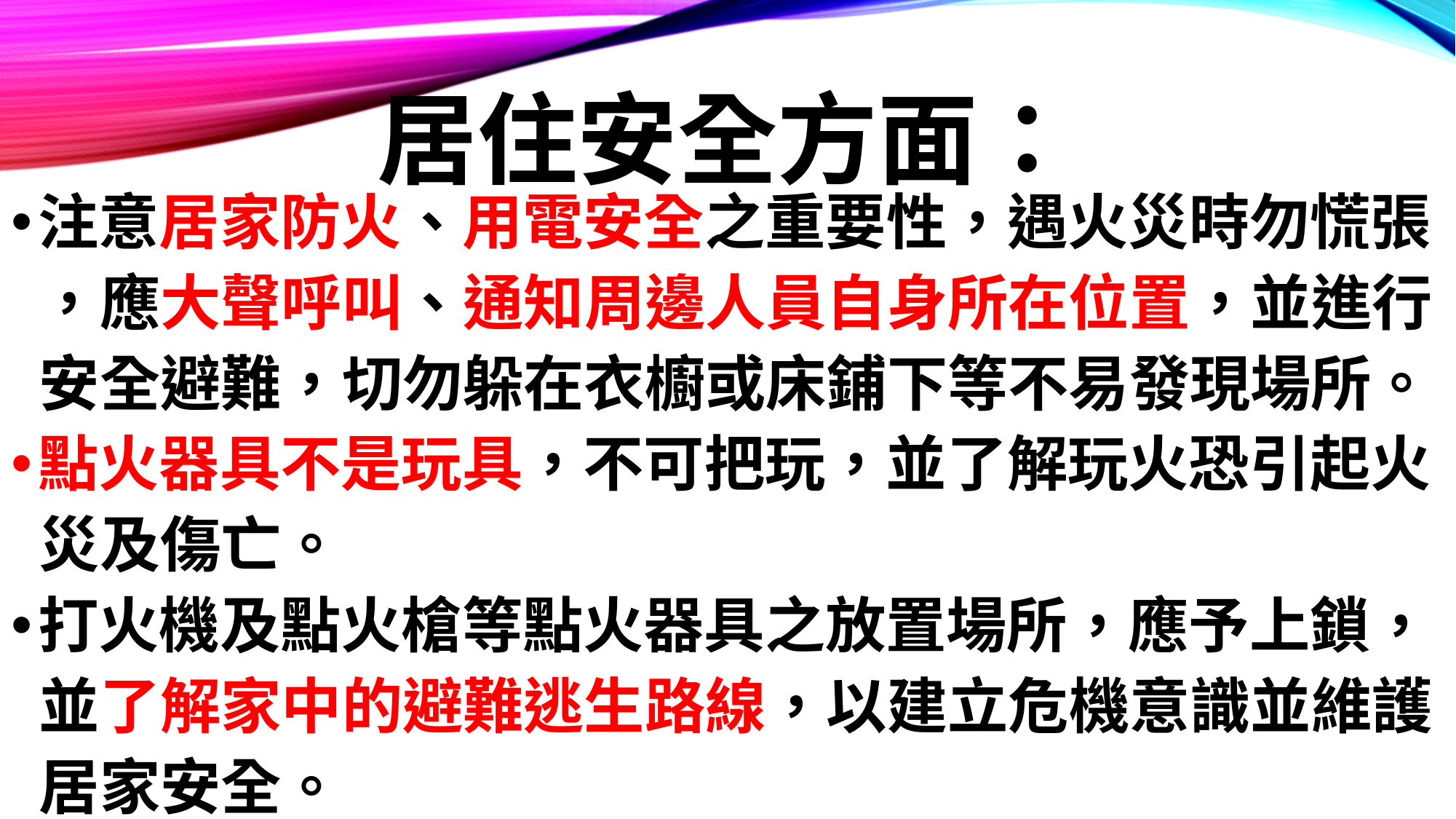

# 居住安全方面：
注意居家防火、用電安全之重要性，遇火災時勿慌張
 ，應大聲呼叫、通知周邊人員自身所在位置，並進行
 安全避難，切勿躲在衣櫥或床鋪下等不易發現場所。
點火器具不是玩具，不可把玩，並了解玩火恐引起火
 災及傷亡。
打火機及點火槍等點火器具之放置場所，應予上鎖，
 並了解家中的避難逃生路線，以建立危機意識並維護
 居家安全。